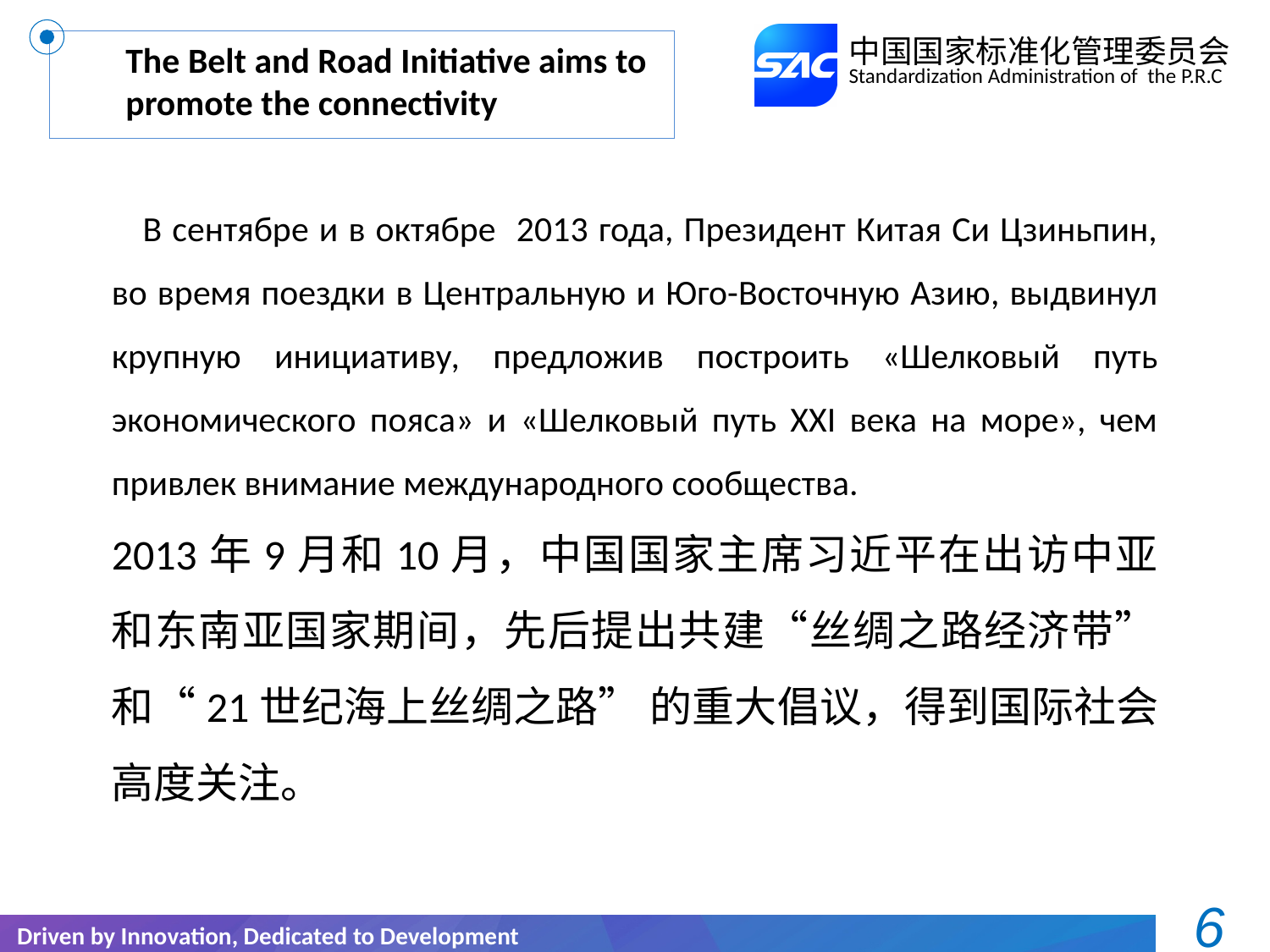

The Belt and Road Initiative aims to promote the connectivity
   В сентябре и в октябре  2013 года, Президент Китая Си Цзиньпин, во время поездки в Центральную и Юго-Восточную Азию, выдвинул крупную инициативу, предложив построить «Шелковый путь экономического пояса» и «Шелковый путь XXI века на море», чем привлек внимание международного сообщества.
2013年9月和10月，中国国家主席习近平在出访中亚和东南亚国家期间，先后提出共建“丝绸之路经济带”和“21世纪海上丝绸之路” 的重大倡议，得到国际社会高度关注。